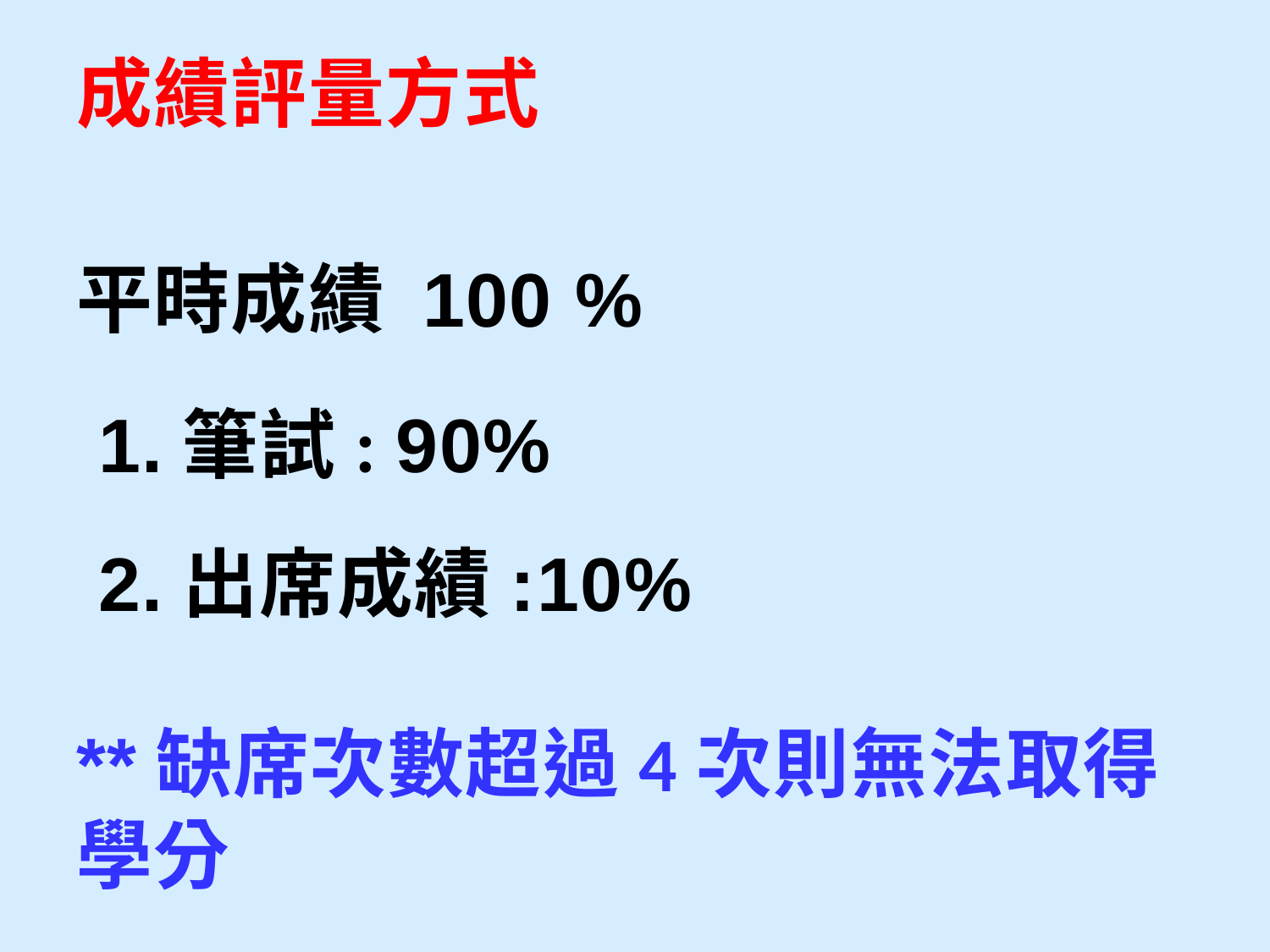

# 成績評量方式 平時成績 100 % 1.筆試: 90% 2.出席成績:10% **缺席次數超過4次則無法取得學分